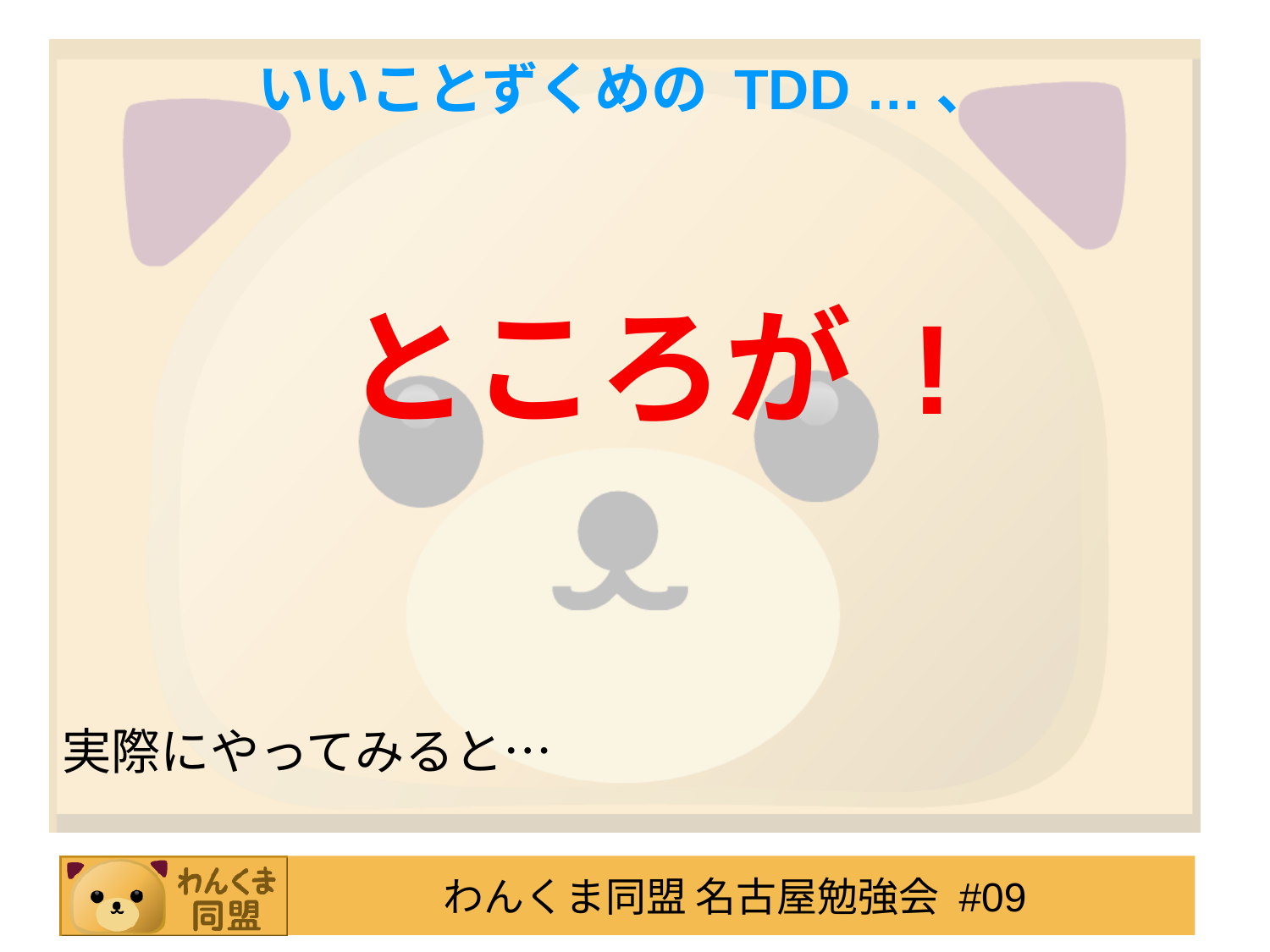

# いいことずくめの TDD …、
ところが !
実際にやってみると…